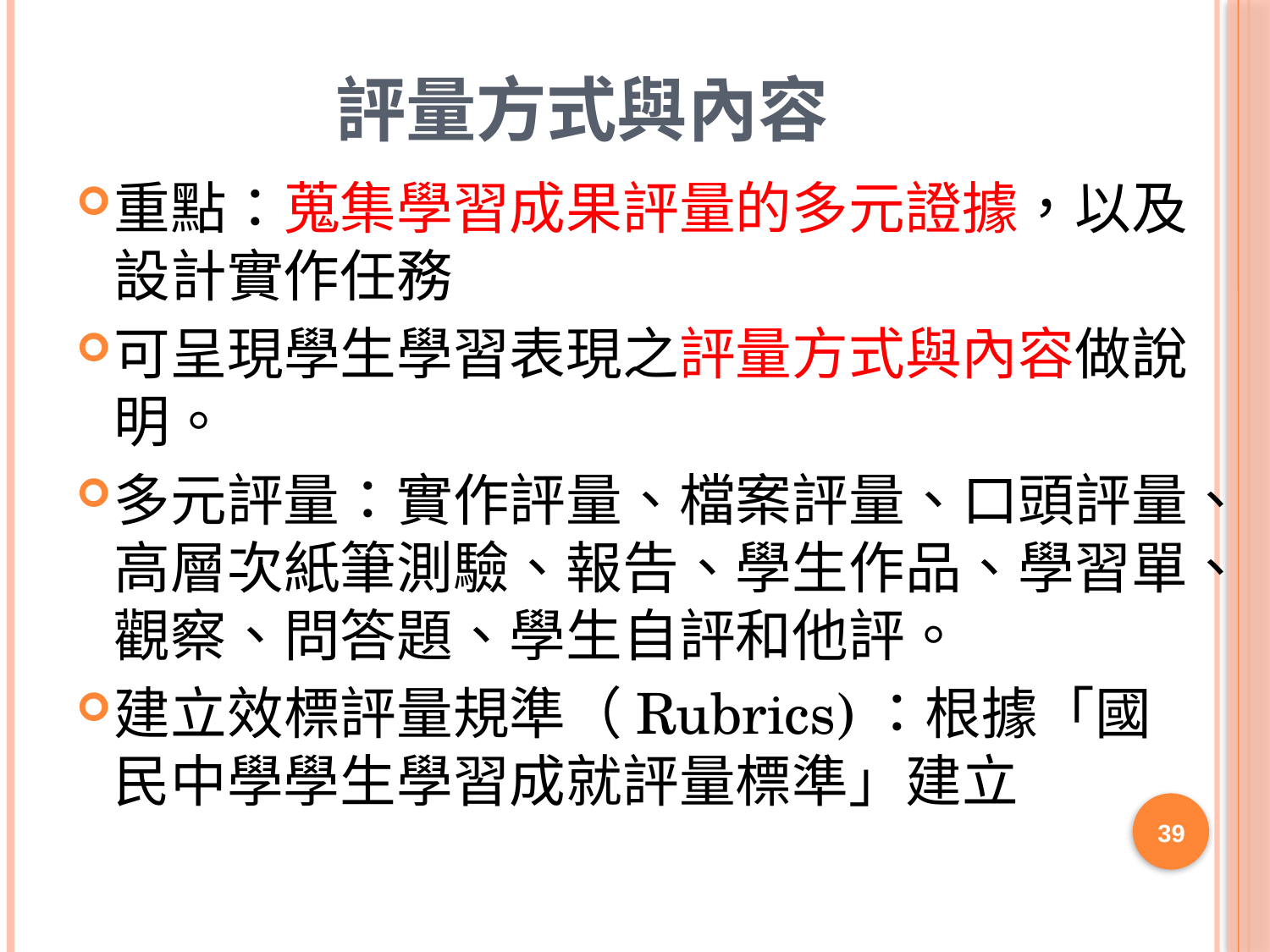

# 評量方式與內容
重點：蒐集學習成果評量的多元證據，以及設計實作任務
可呈現學生學習表現之評量方式與內容做說明。
多元評量：實作評量、檔案評量、口頭評量、高層次紙筆測驗、報告、學生作品、學習單、觀察、問答題、學生自評和他評。
建立效標評量規準（Rubrics)：根據「國民中學學生學習成就評量標準」建立
39